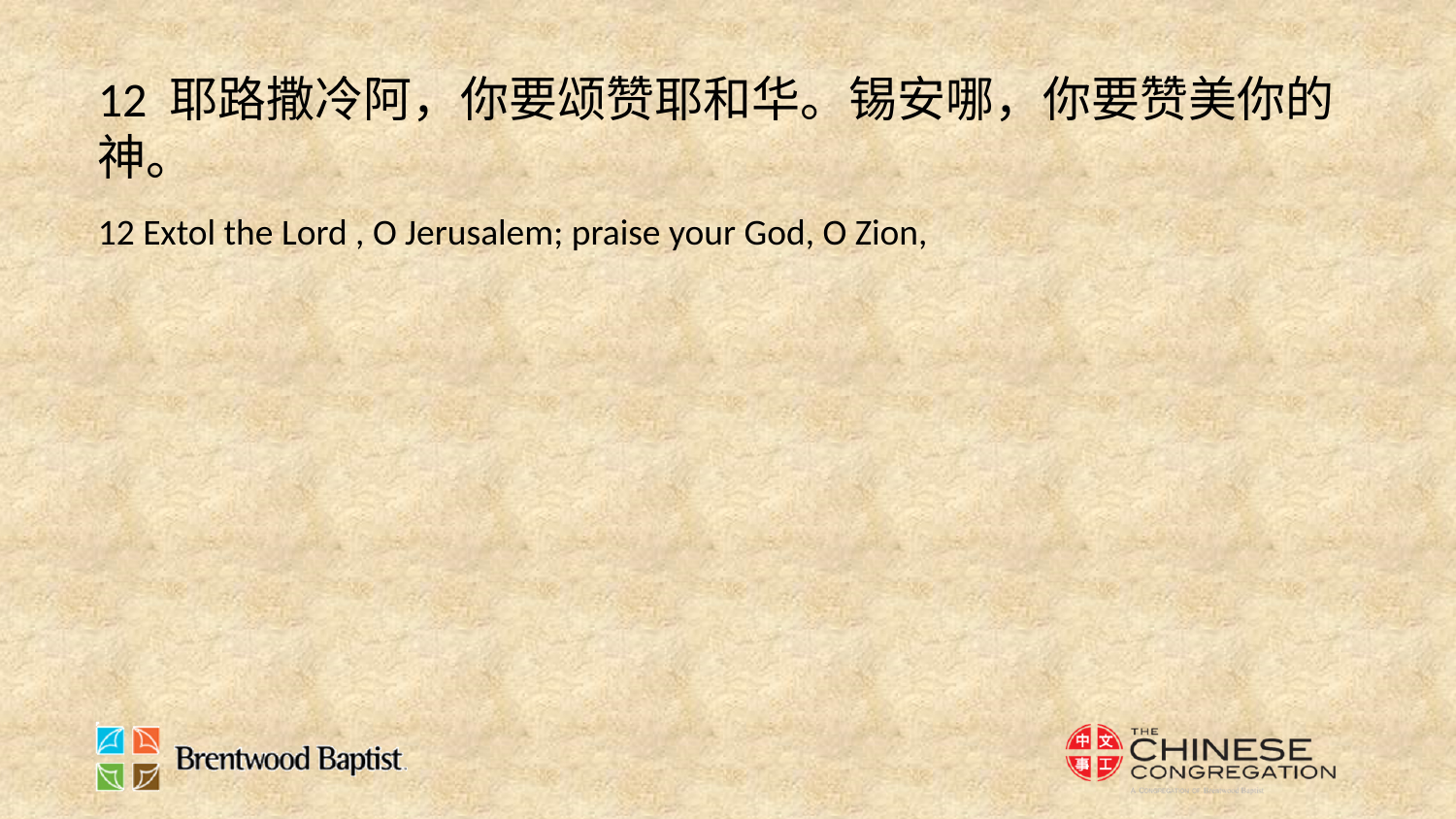

12 耶路撒冷阿，你要颂赞耶和华。锡安哪，你要赞美你的神。

12 Extol the Lord , O Jerusalem; praise your God, O Zion,